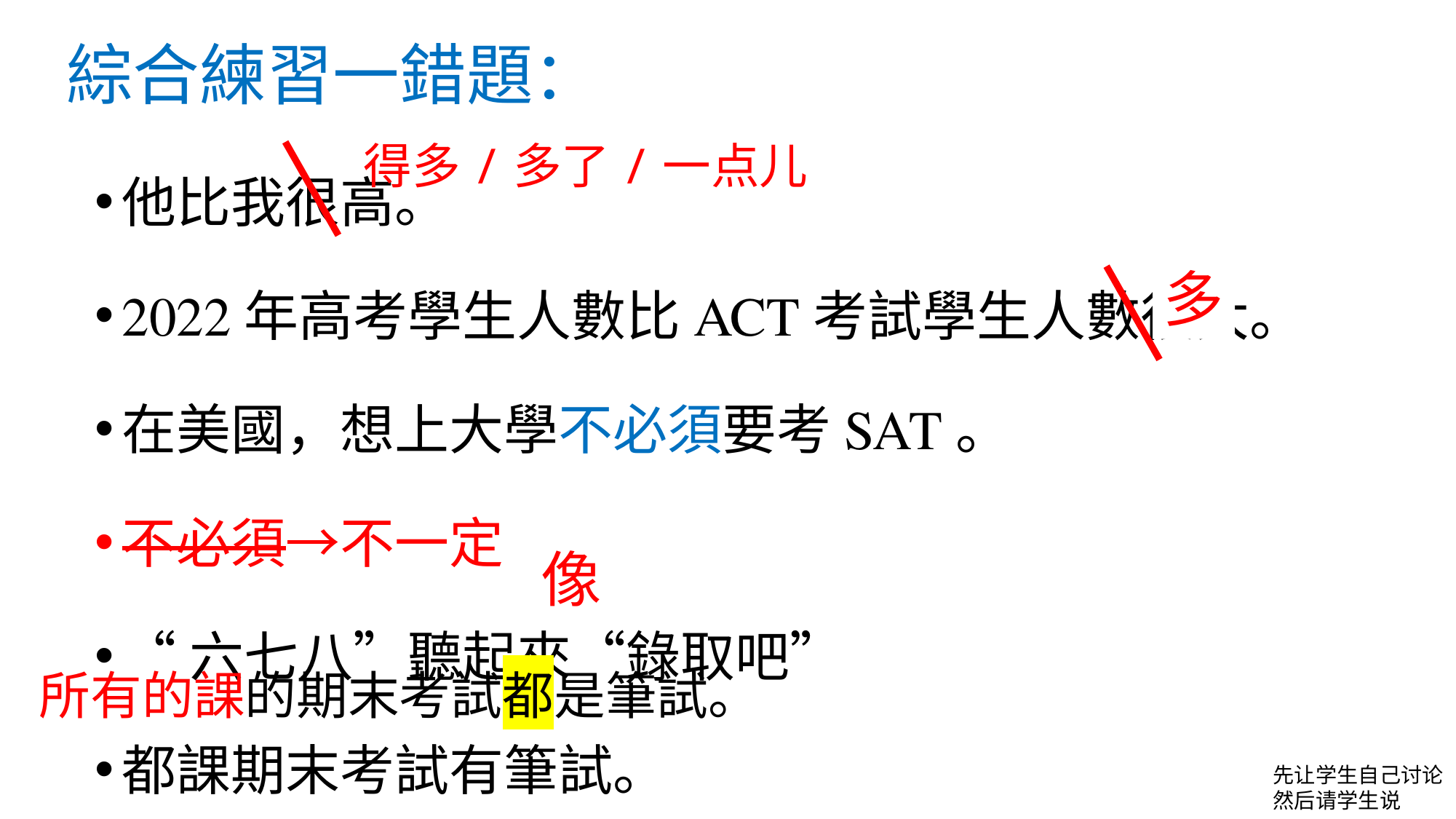

# 綜合練習一錯題：
他比我很高。
2022年高考學生人數比ACT考試學生人數很大。
在美國，想上大學不必須要考SAT。
不必須→不一定
“六七八”聽起來“錄取吧”
都課期末考試有筆試。

得多/多了/一点儿
多
all
像
所有的課的期末考試都是筆試。
先让学生自己讨论
然后请学生说